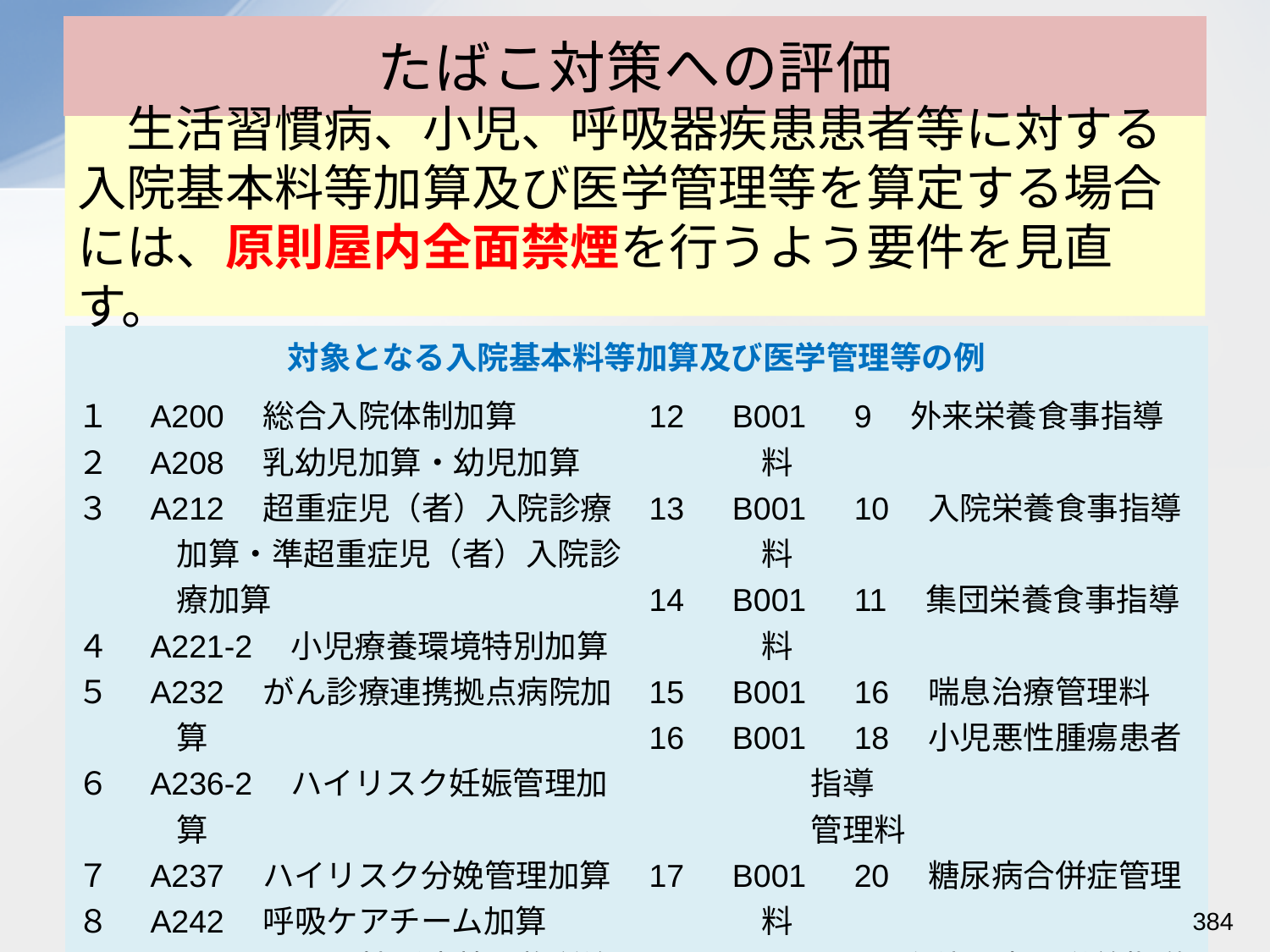

# たばこ対策への評価
生活習慣病、小児、呼吸器疾患患者等に対する入院基本料等加算及び医学管理等を算定する場合には、原則屋内全面禁煙を行うよう要件を見直す。
| 対象となる入院基本料等加算及び医学管理等の例 |  |
| --- | --- |
| １　A200　総合入院体制加算 ２　A208　乳幼児加算・幼児加算 ３　A212　超重症児（者）入院診療加算・準超重症児（者）入院診療加算 ４　A221-2　小児療養環境特別加算 ５　A232　がん診療連携拠点病院加算 ６　A236-2　ハイリスク妊娠管理加算 ７　A237　ハイリスク分娩管理加算 ８　A242　呼吸ケアチーム加算 ９　B001　3　悪性腫瘍特異物質治療 管理料 10　B001　4　小児特定疾患カウンセ リング科 11　B001　5　小児科療養指導料 | 12　B001　9　外来栄養食事指導料 13　B001　10　入院栄養食事指導料 14　B001　11　集団栄養食事指導料 15　B001　16　喘息治療管理料 16　B001　18　小児悪性腫瘍患者指導 管理料 17　B001　20　糖尿病合併症管理料 18　B001-2-3　乳幼児育児栄養指導料 19　B001-3　生活習慣病管理料 20　B005-4・B005-5　ハイリスク妊産婦 共同管理料 21　B005-6　がん治療連携計画策定料 22　B005-6-2　がん治療連携指導料 |
384